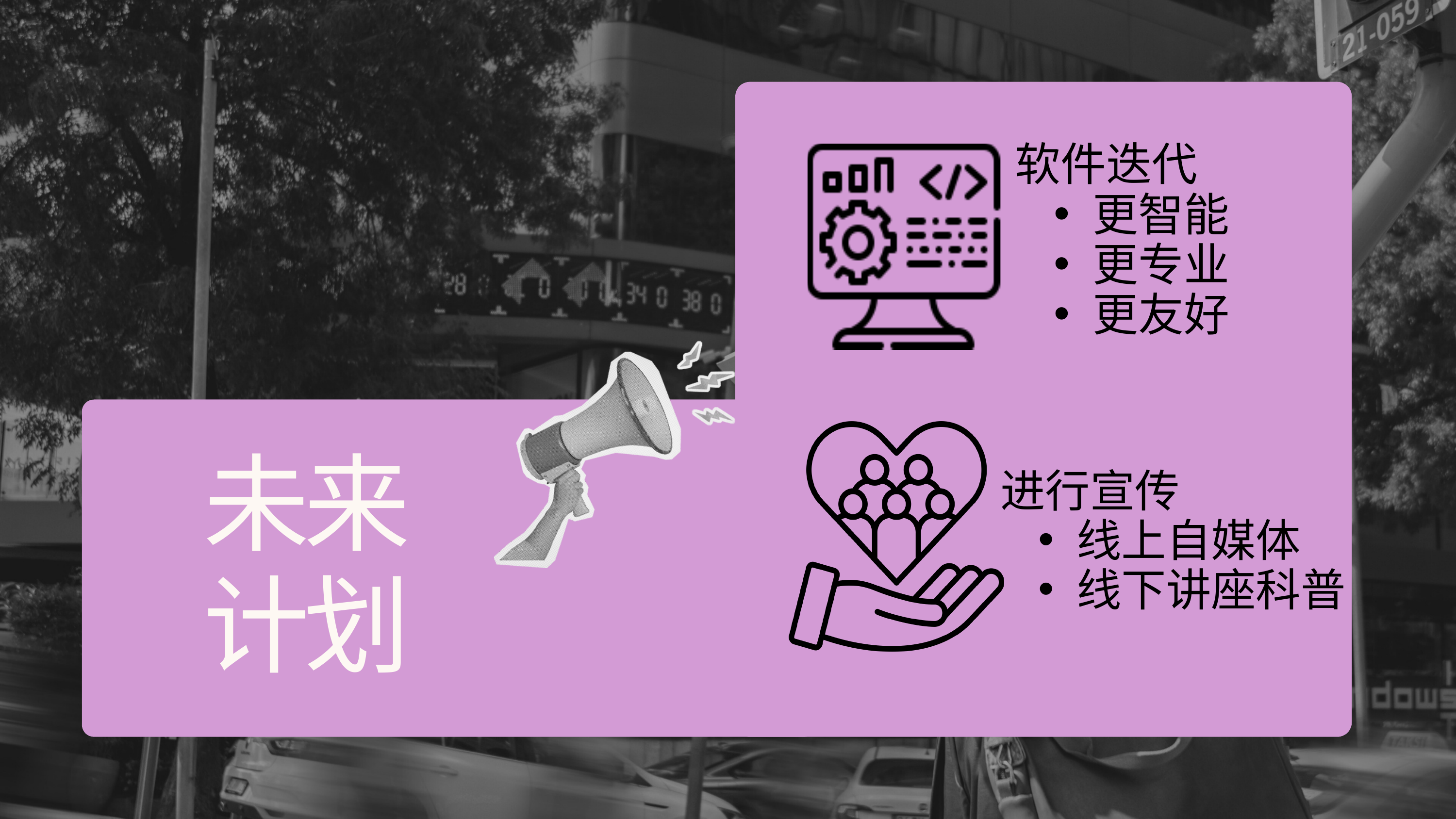

软件迭代
更智能
更专业
更友好

未来
计划
进行宣传
线上自媒体
线下讲座科普